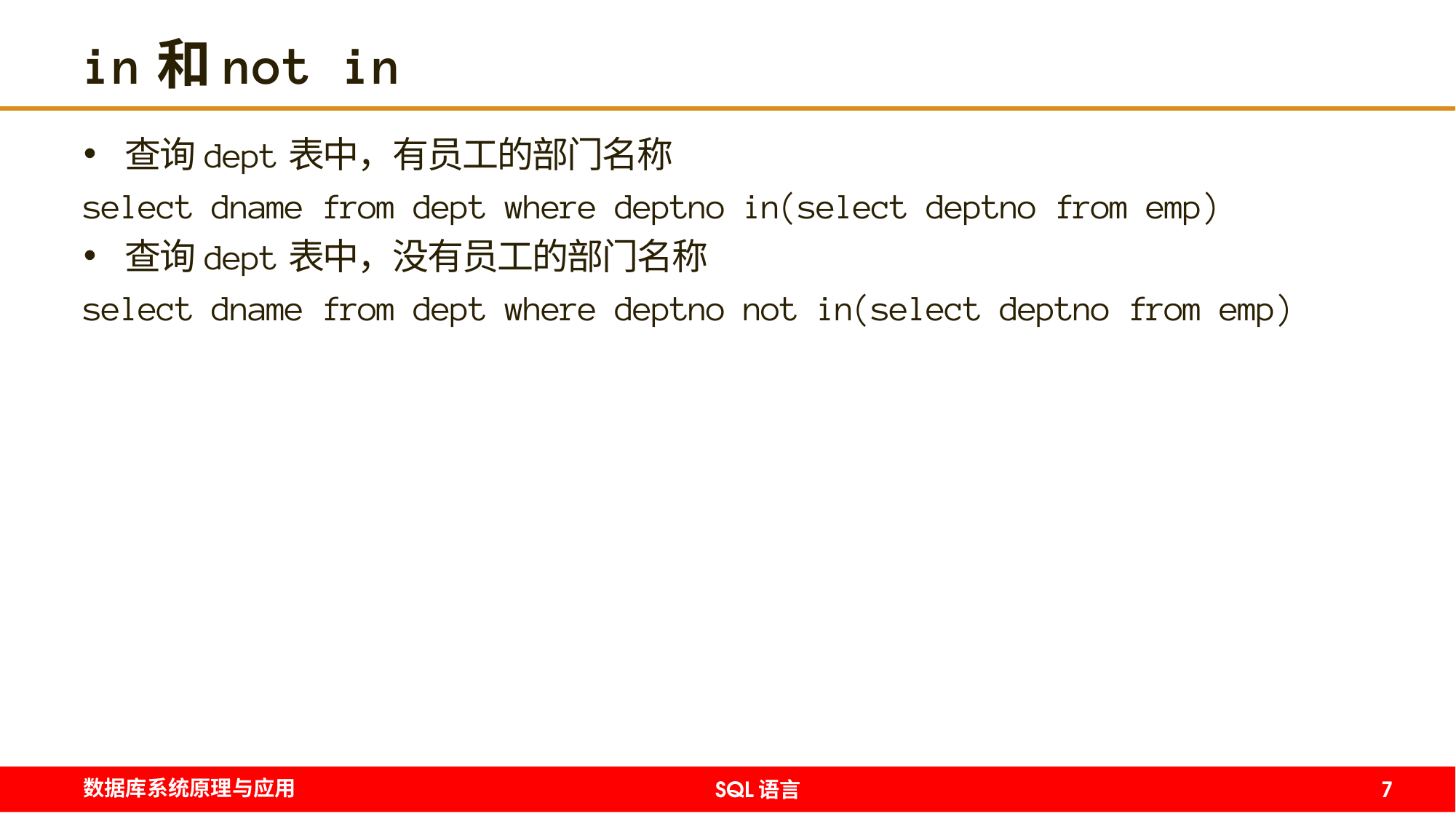

# in和not in
查询dept表中，有员工的部门名称
select dname from dept where deptno in(select deptno from emp)
查询dept表中，没有员工的部门名称
select dname from dept where deptno not in(select deptno from emp)